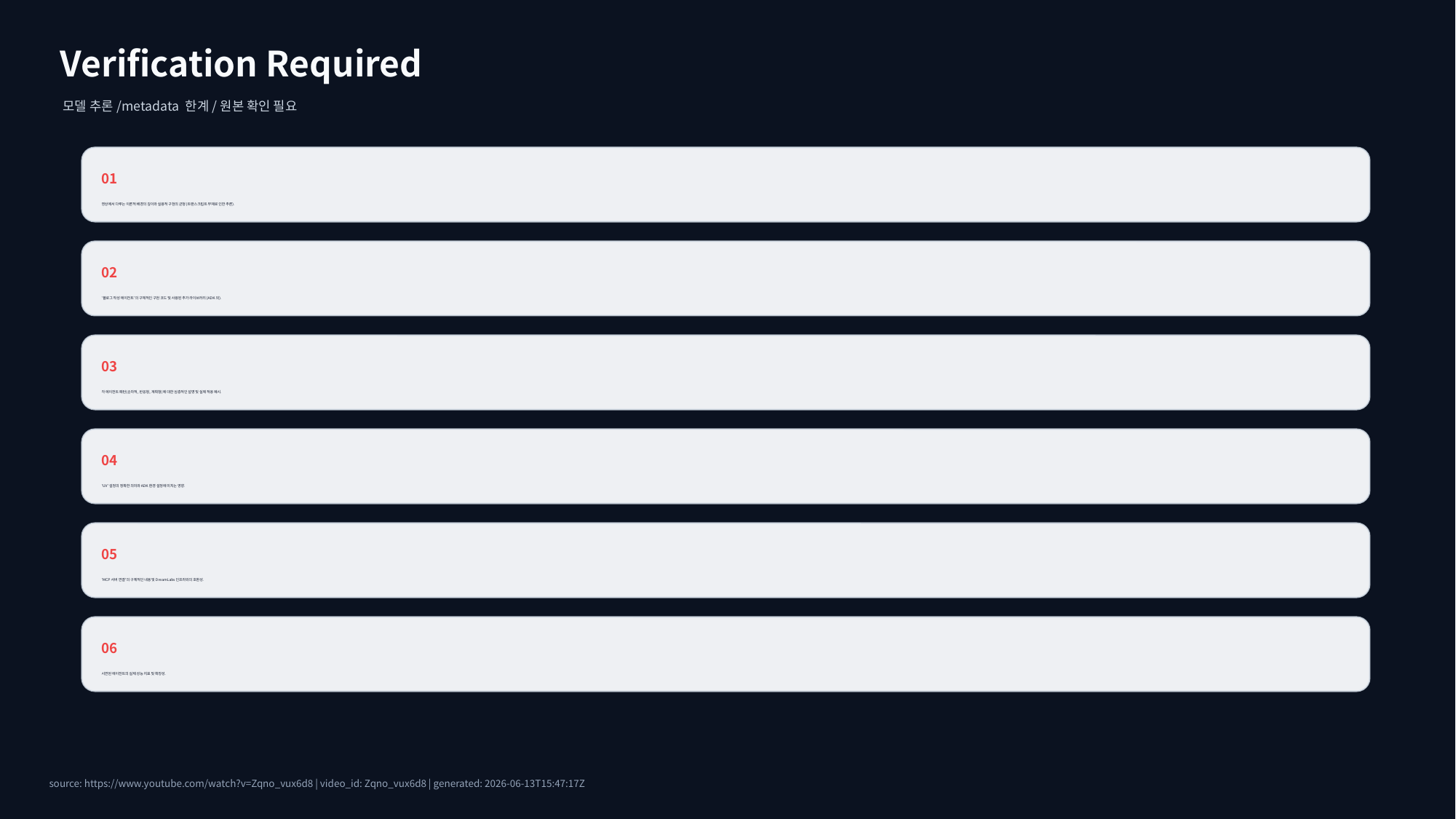

Verification Required
모델 추론/metadata 한계/원본 확인 필요

01
영상에서 다루는 이론적 배경의 깊이와 실용적 구현의 균형 (트랜스크립트 부재로 인한 추론).

02
'블로그 작성 에이전트'의 구체적인 구현 코드 및 사용된 추가 라이브러리 (ADK 외).

03
각 에이전트 패턴(순차적, 반응형, 계획형)에 대한 심층적인 설명 및 실제 적용 예시.

04
'UV' 설정의 정확한 의미와 ADK 환경 설정에 미치는 영향.

05
'MCP 서버 연결'의 구체적인 내용 및 DreamLabs 인프라와의 호환성.

06
시연된 에이전트의 실제 성능 지표 및 확장성.
source: https://www.youtube.com/watch?v=Zqno_vux6d8 | video_id: Zqno_vux6d8 | generated: 2026-06-13T15:47:17Z